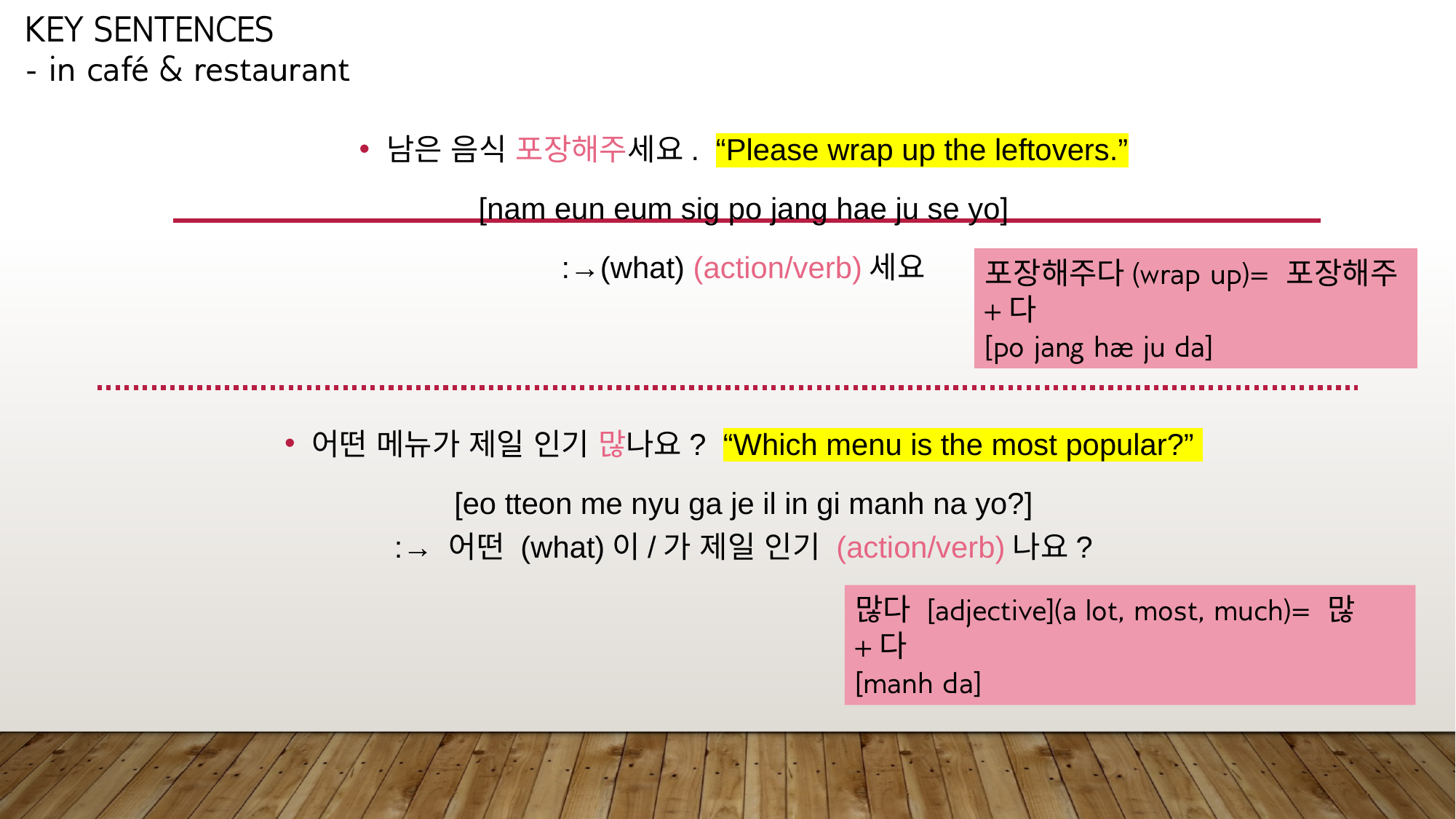

Key sentences
- in café & restaurant
남은 음식 포장해주세요.  “Please wrap up the leftovers.”
[nam eun eum sig po jang hae ju se yo]
 :→(what) (action/verb)세요

어떤 메뉴가 제일 인기 많나요?  “Which menu is the most popular?”
[eo tteon me nyu ga je il in gi manh na yo?]
:→ 어떤 (what)이/가 제일 인기 (action/verb)나요?

포장해주다(wrap up)= 포장해주+다
[po jang hae ju da]
많다 [adjective](a lot, most, much)= 많+다
[manh da]